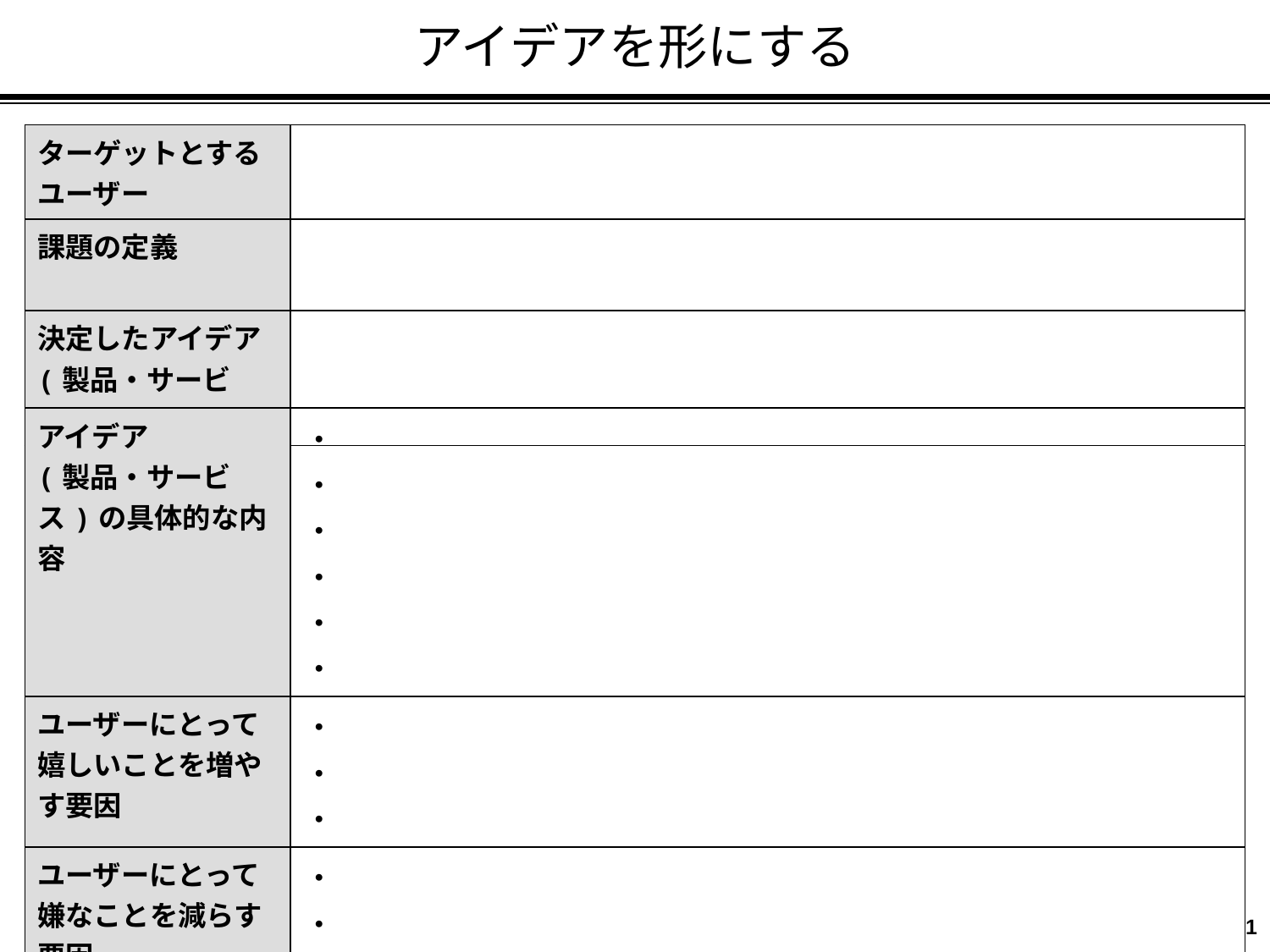

# アイデアを形にする
| ターゲットとするユーザー |  |
| --- | --- |
| 課題の定義 |  |
| 決定したアイデア (製品・サービス) |  |
| アイデア (製品・サービス)の具体的な内容 | ・ ・ ・ ・ ・ ・ |
| --- | --- |
| ユーザーにとって 嬉しいことを増やす要因 | ・ ・ ・ |
| ユーザーにとって 嫌なことを減らす要因 | ・ ・ ・ |
1